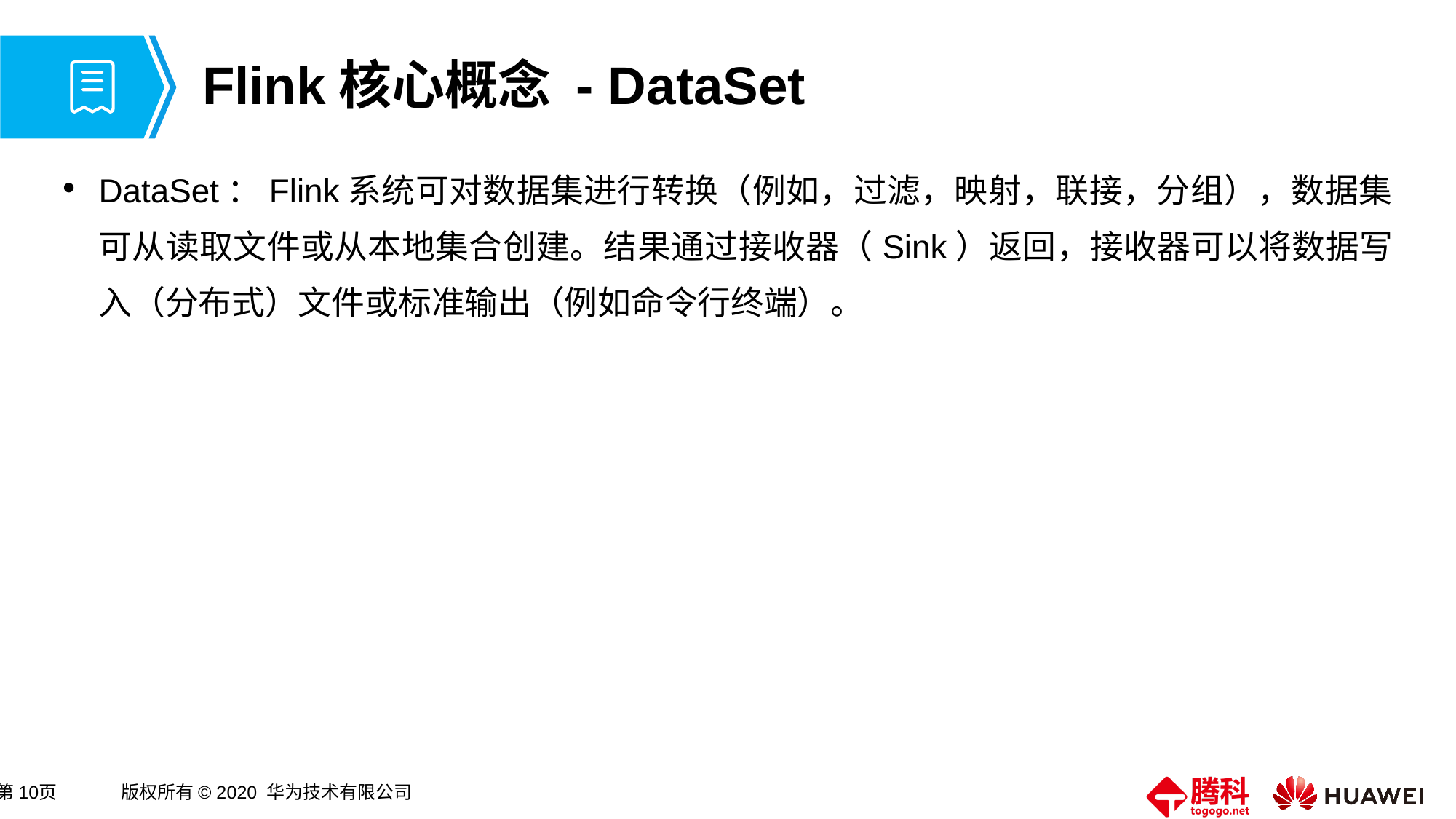

# Flink核心概念 - DataSet
DataSet：Flink系统可对数据集进行转换（例如，过滤，映射，联接，分组），数据集可从读取文件或从本地集合创建。结果通过接收器（Sink）返回，接收器可以将数据写入（分布式）文件或标准输出（例如命令行终端）。